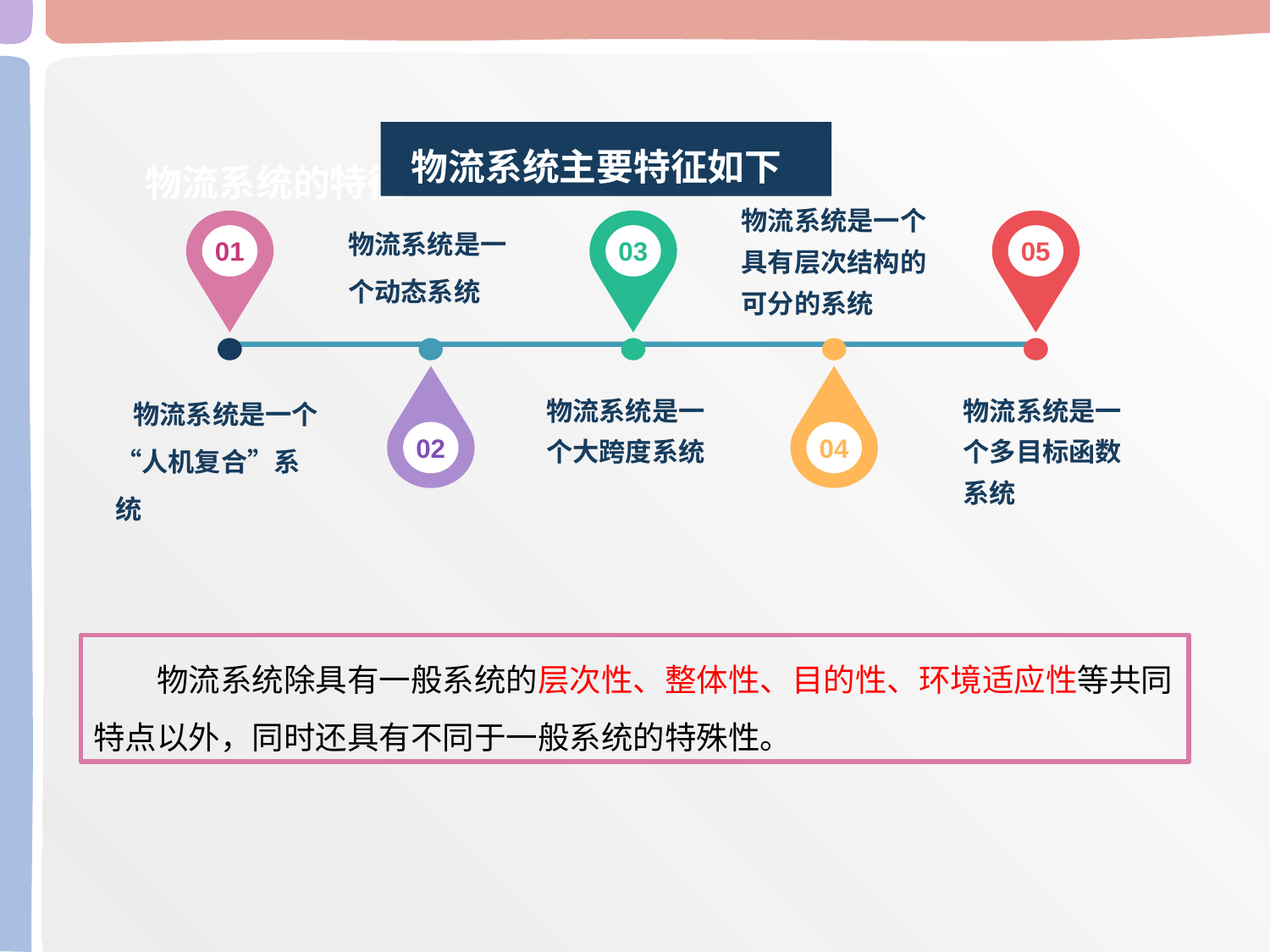

物流系统主要特征如下

物流系统是一个具有层次结构的可分的系统
物流系统是一个动态系统

01

03

05

02

04
  物流系统是一个“人机复合”系统
物流系统是一个大跨度系统
物流系统是一个多目标函数系统
物流系统的特征
物流系统除具有一般系统的层次性、整体性、目的性、环境适应性等共同特点以外，同时还具有不同于一般系统的特殊性。